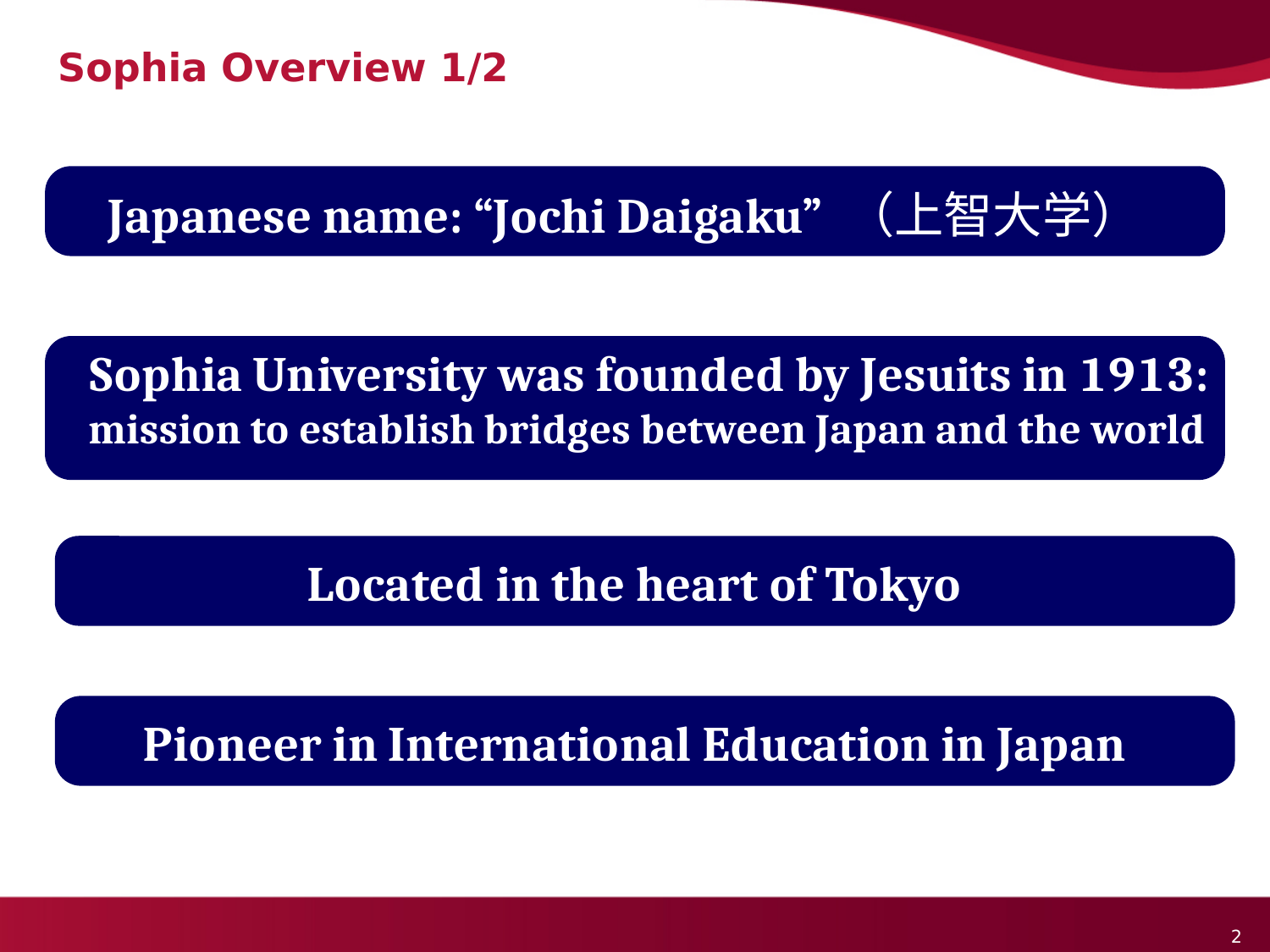

# Sophia Overview 1/2

Japanese name: “Jochi Daigaku” （上智大学）

Sophia University was founded by Jesuits in 1913: mission to establish bridges between Japan and the world

Located in the heart of Tokyo

Pioneer in International Education in Japan

2